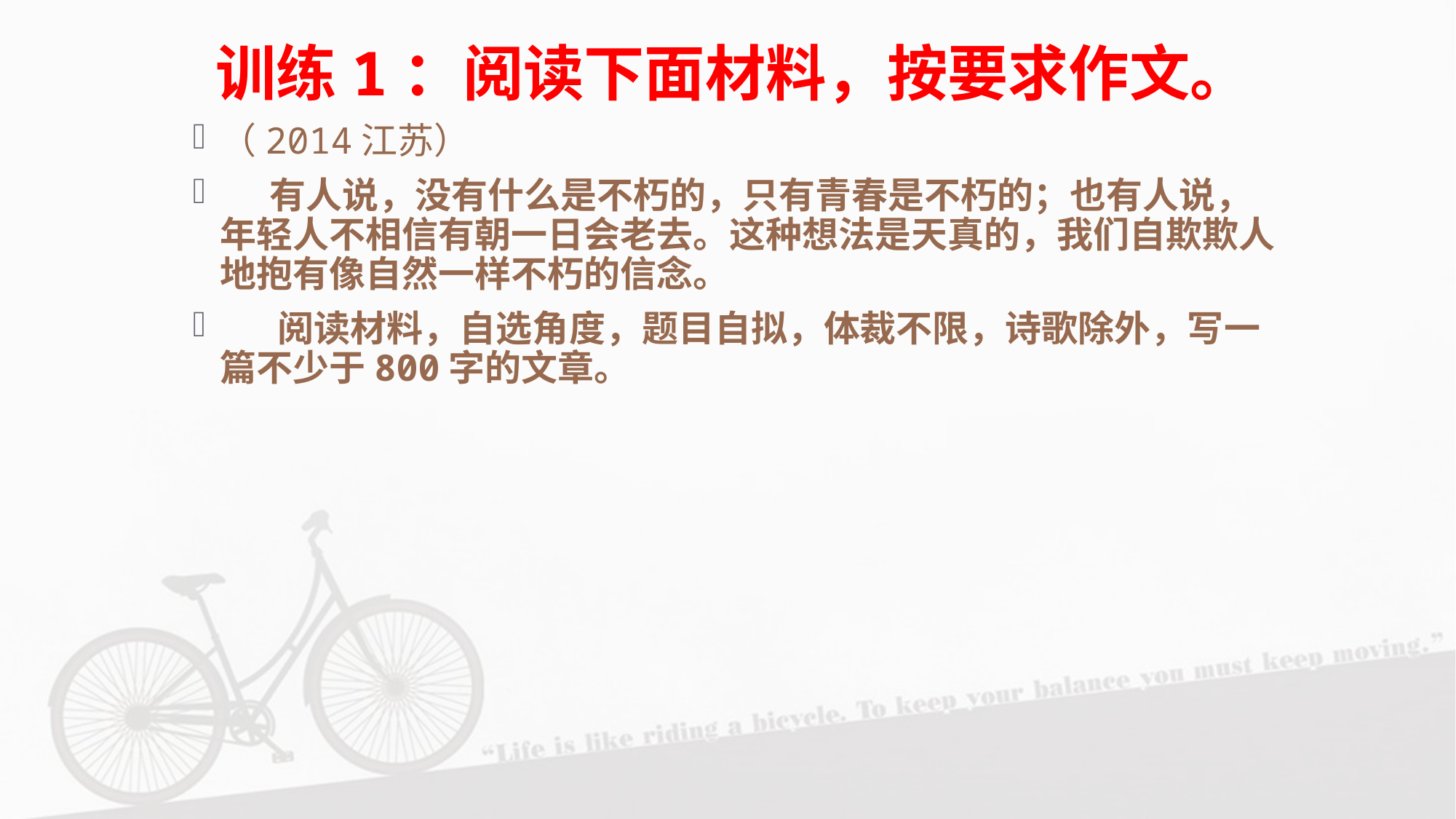

# 训练1：阅读下面材料，按要求作文。
（2014江苏）
     有人说，没有什么是不朽的，只有青春是不朽的；也有人说，年轻人不相信有朝一日会老去。这种想法是天真的，我们自欺欺人地抱有像自然一样不朽的信念。
      阅读材料，自选角度，题目自拟，体裁不限，诗歌除外，写一篇不少于800字的文章。